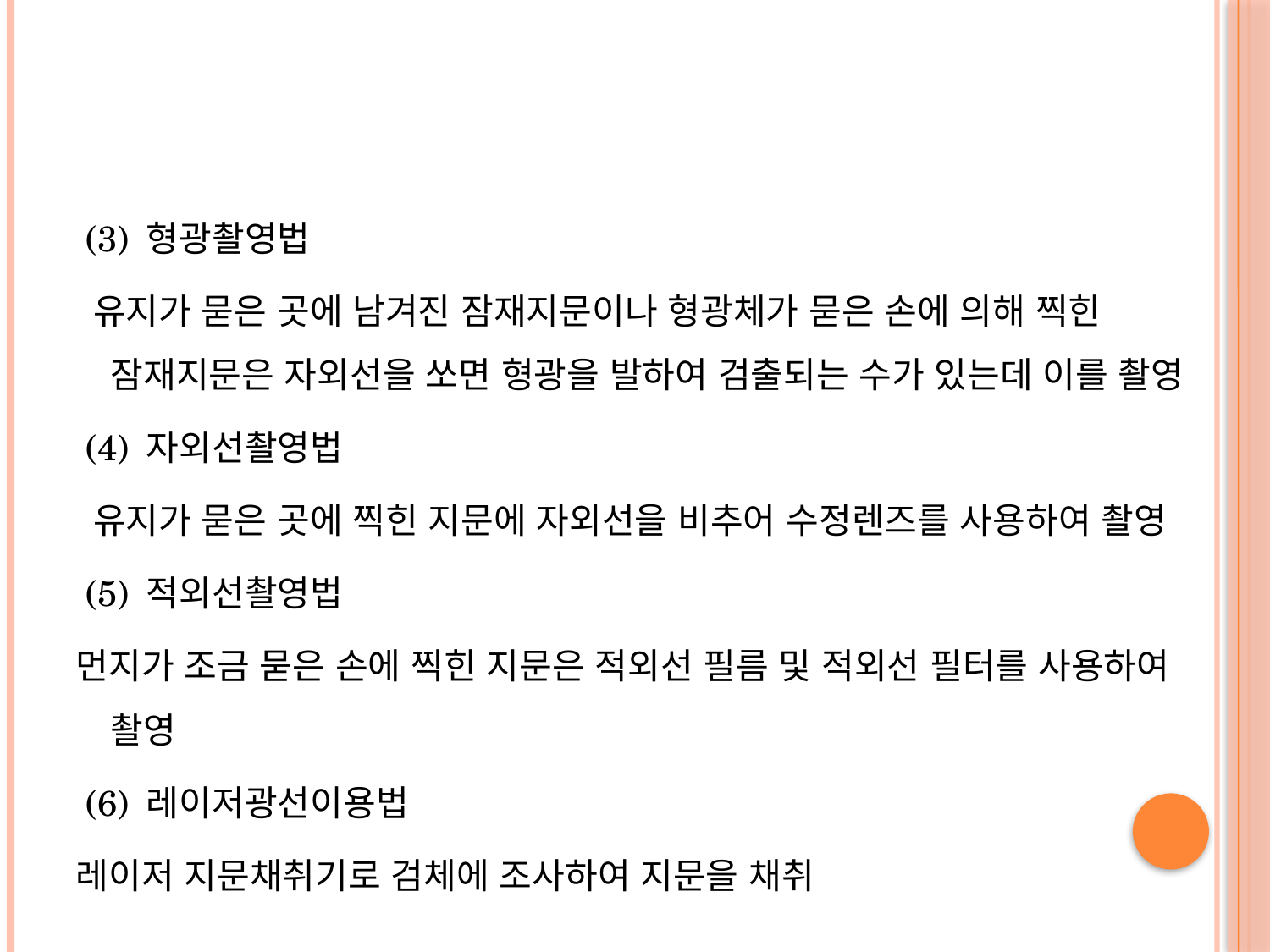

#
 (3) 형광촬영법
 유지가 묻은 곳에 남겨진 잠재지문이나 형광체가 묻은 손에 의해 찍힌 잠재지문은 자외선을 쏘면 형광을 발하여 검출되는 수가 있는데 이를 촬영
 (4) 자외선촬영법
 유지가 묻은 곳에 찍힌 지문에 자외선을 비추어 수정렌즈를 사용하여 촬영
 (5) 적외선촬영법
먼지가 조금 묻은 손에 찍힌 지문은 적외선 필름 및 적외선 필터를 사용하여 촬영
 (6) 레이저광선이용법
레이저 지문채취기로 검체에 조사하여 지문을 채취